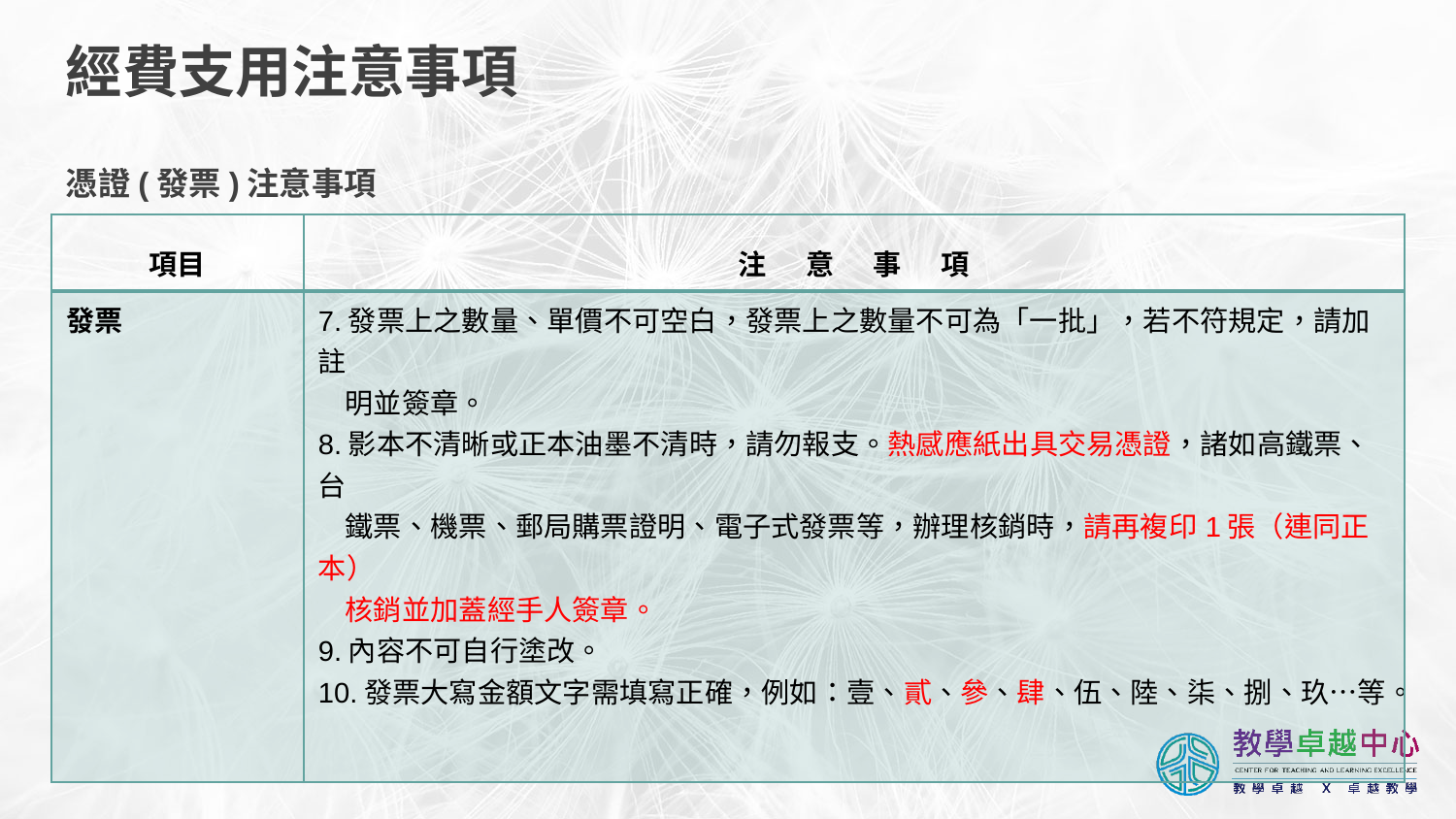

# 經費支用注意事項
憑證(發票)注意事項
| 項目 | 注 意 事 項 |
| --- | --- |
| 發票 | 7.發票上之數量、單價不可空白，發票上之數量不可為「一批」，若不符規定，請加註 明並簽章。 8.影本不清晰或正本油墨不清時，請勿報支。熱感應紙出具交易憑證，諸如高鐵票、台 鐵票、機票、郵局購票證明、電子式發票等，辦理核銷時，請再複印1張（連同正本） 核銷並加蓋經手人簽章。 9.內容不可自行塗改。 10.發票大寫金額文字需填寫正確，例如：壹、貳、參、肆、伍、陸、柒、捌、玖…等。 |